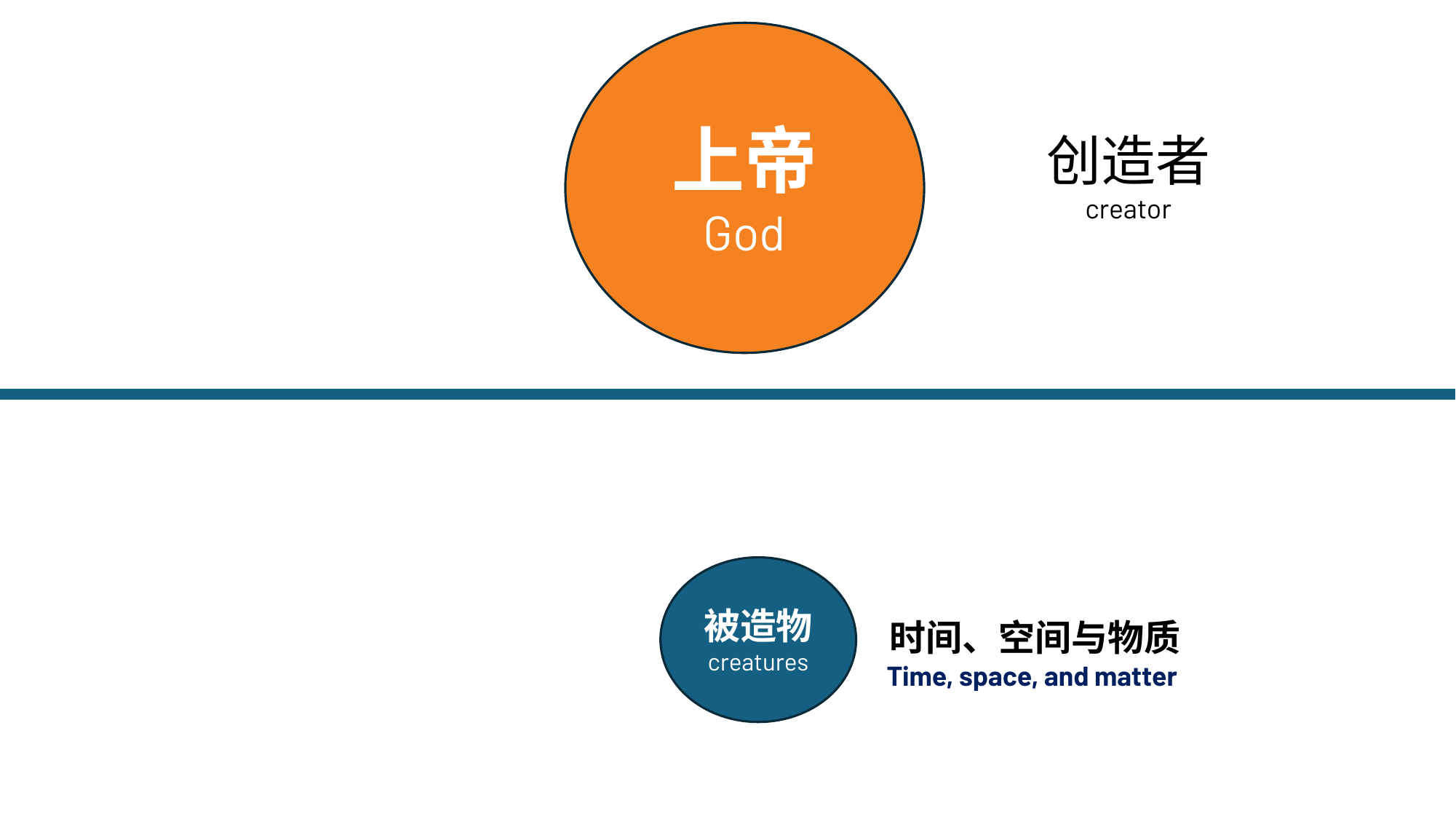

上帝
God
创造者
creator
被造物
creatures
时间、空间与物质
Time, space, and matter